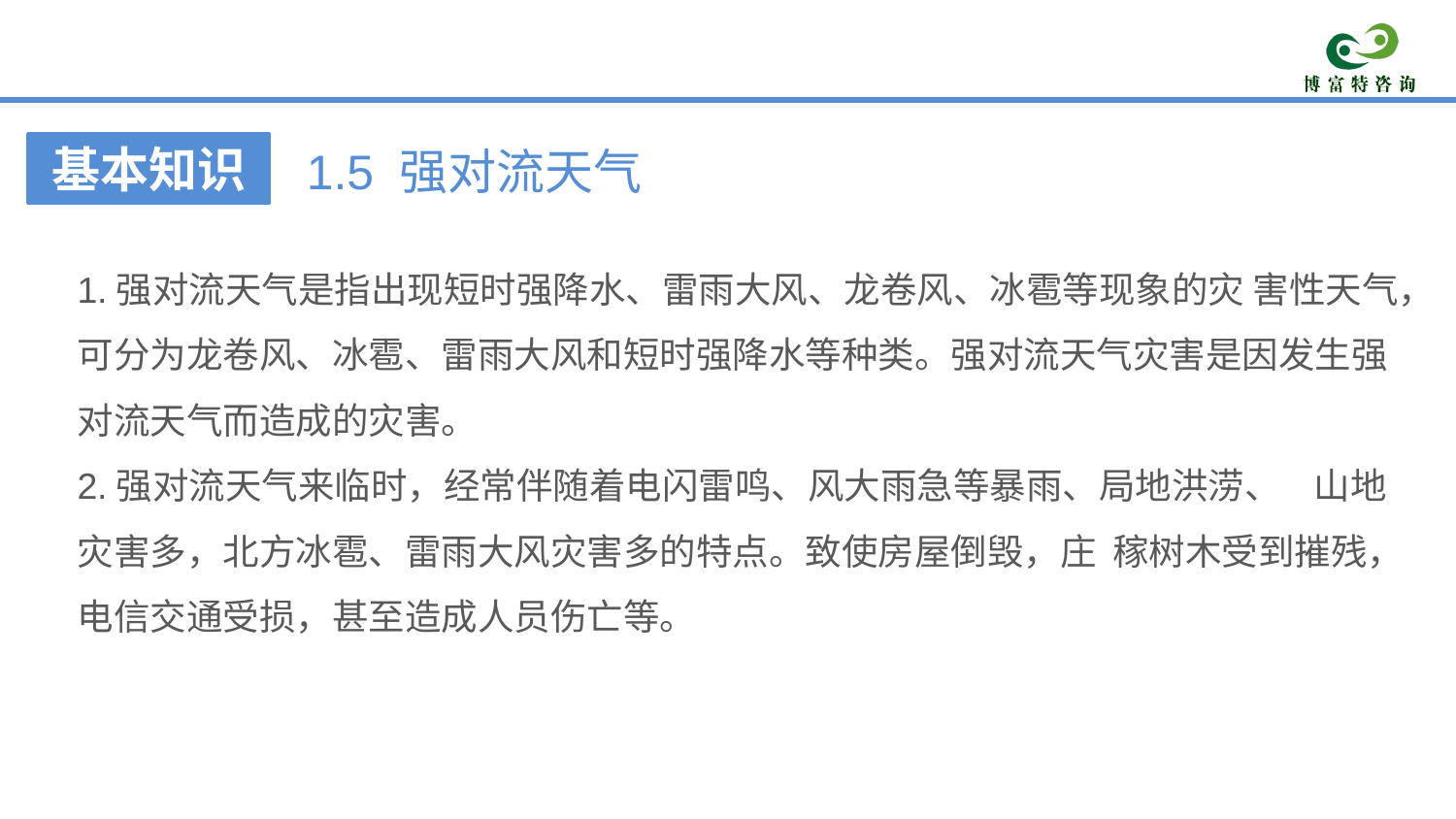

1.5 强对流天气
1.强对流天气是指出现短时强降水、雷雨大风、龙卷风、冰雹等现象的灾 害性天气，可分为龙卷风、冰雹、雷雨大风和短时强降水等种类。强对流天气灾害是因发生强对流天气而造成的灾害。
2.强对流天气来临时，经常伴随着电闪雷鸣、风大雨急等暴雨、局地洪涝、    山地灾害多，北方冰雹、雷雨大风灾害多的特点。致使房屋倒毁，庄  稼树木受到摧残，电信交通受损，甚至造成人员伤亡等。